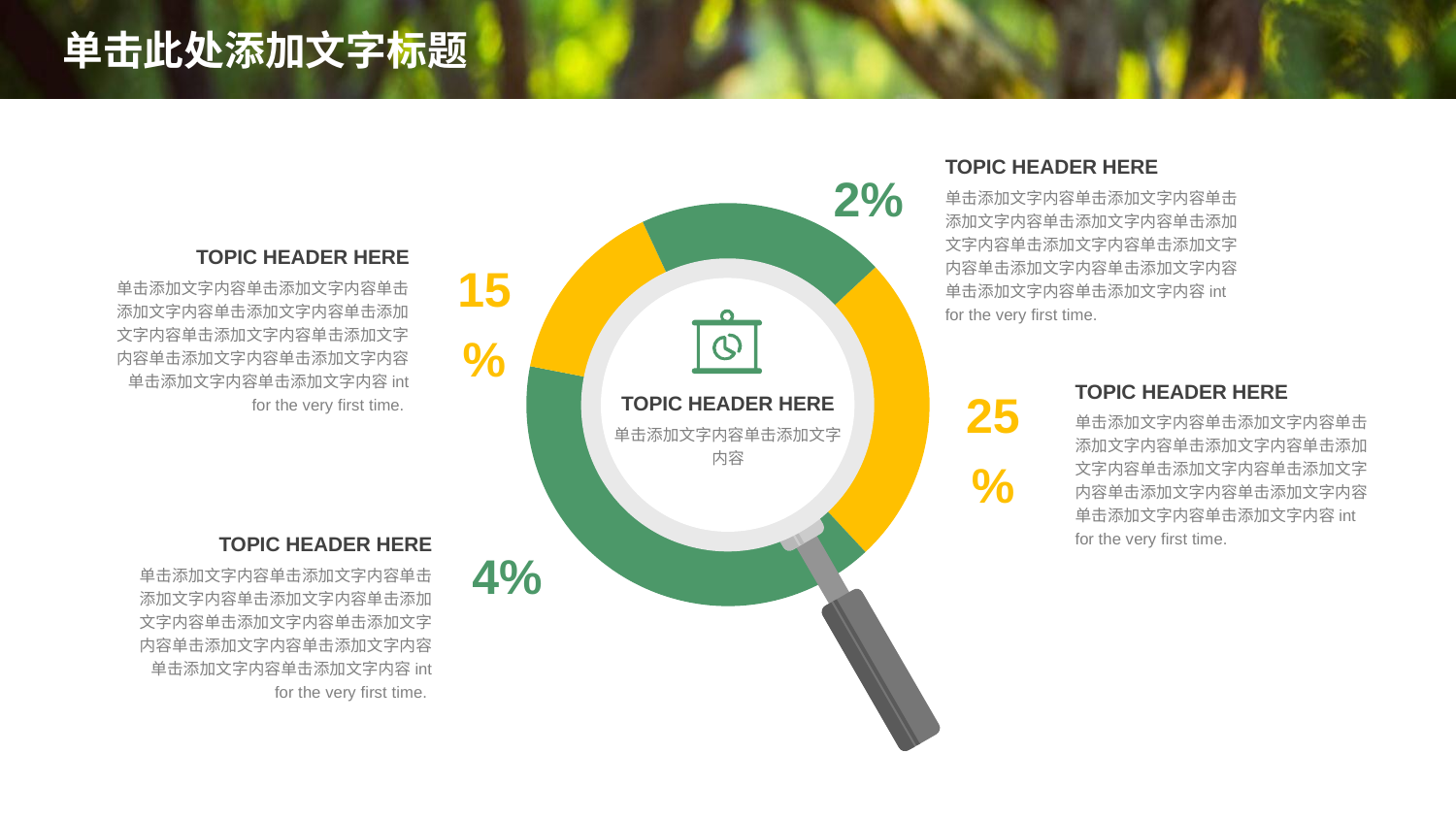

TOPIC HEADER HERE
单击添加文字内容单击添加文字内容单击添加文字内容单击添加文字内容单击添加文字内容单击添加文字内容单击添加文字内容单击添加文字内容单击添加文字内容单击添加文字内容单击添加文字内容int for the very first time.
2%

### Chart

| Category | 销售额 |
|---|---|
| 红 | 25.0 |
| 蓝 | 40.0 |
| 青 | 15.0 |
| 橙 | 20.0 |

TOPIC HEADER HERE
单击添加文字内容单击添加文字内容
TOPIC HEADER HERE
单击添加文字内容单击添加文字内容单击添加文字内容单击添加文字内容单击添加文字内容单击添加文字内容单击添加文字内容单击添加文字内容单击添加文字内容单击添加文字内容单击添加文字内容int for the very first time.
15%
25%
TOPIC HEADER HERE
单击添加文字内容单击添加文字内容单击添加文字内容单击添加文字内容单击添加文字内容单击添加文字内容单击添加文字内容单击添加文字内容单击添加文字内容单击添加文字内容单击添加文字内容int for the very first time.
TOPIC HEADER HERE
单击添加文字内容单击添加文字内容单击添加文字内容单击添加文字内容单击添加文字内容单击添加文字内容单击添加文字内容单击添加文字内容单击添加文字内容单击添加文字内容单击添加文字内容int for the very first time.
4%